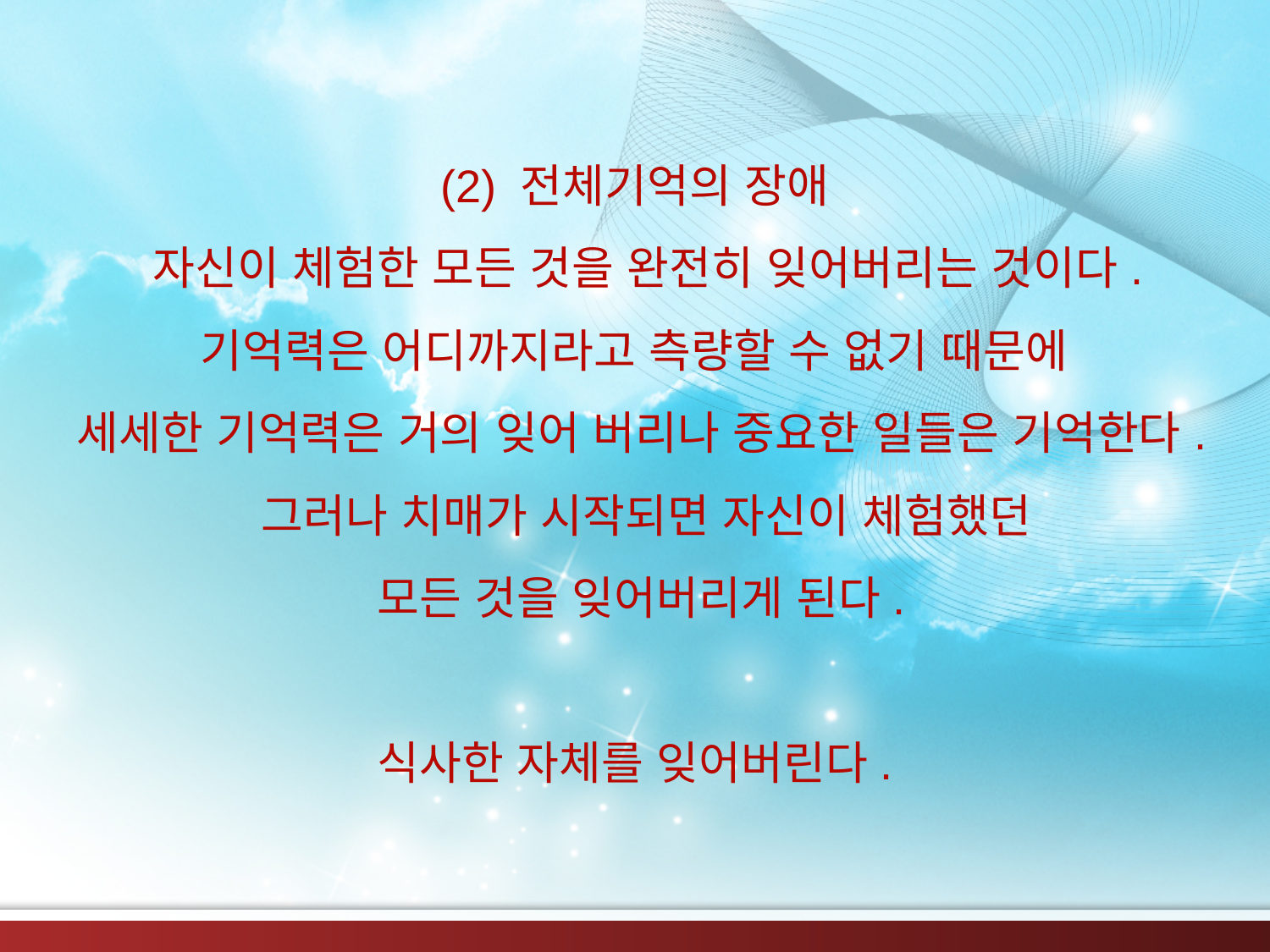

# (2) 전체기억의 장애 자신이 체험한 모든 것을 완전히 잊어버리는 것이다. 기억력은 어디까지라고 측량할 수 없기 때문에 세세한 기억력은 거의 잊어 버리나 중요한 일들은 기억한다. 그러나 치매가 시작되면 자신이 체험했던 모든 것을 잊어버리게 된다. 식사한 자체를 잊어버린다.